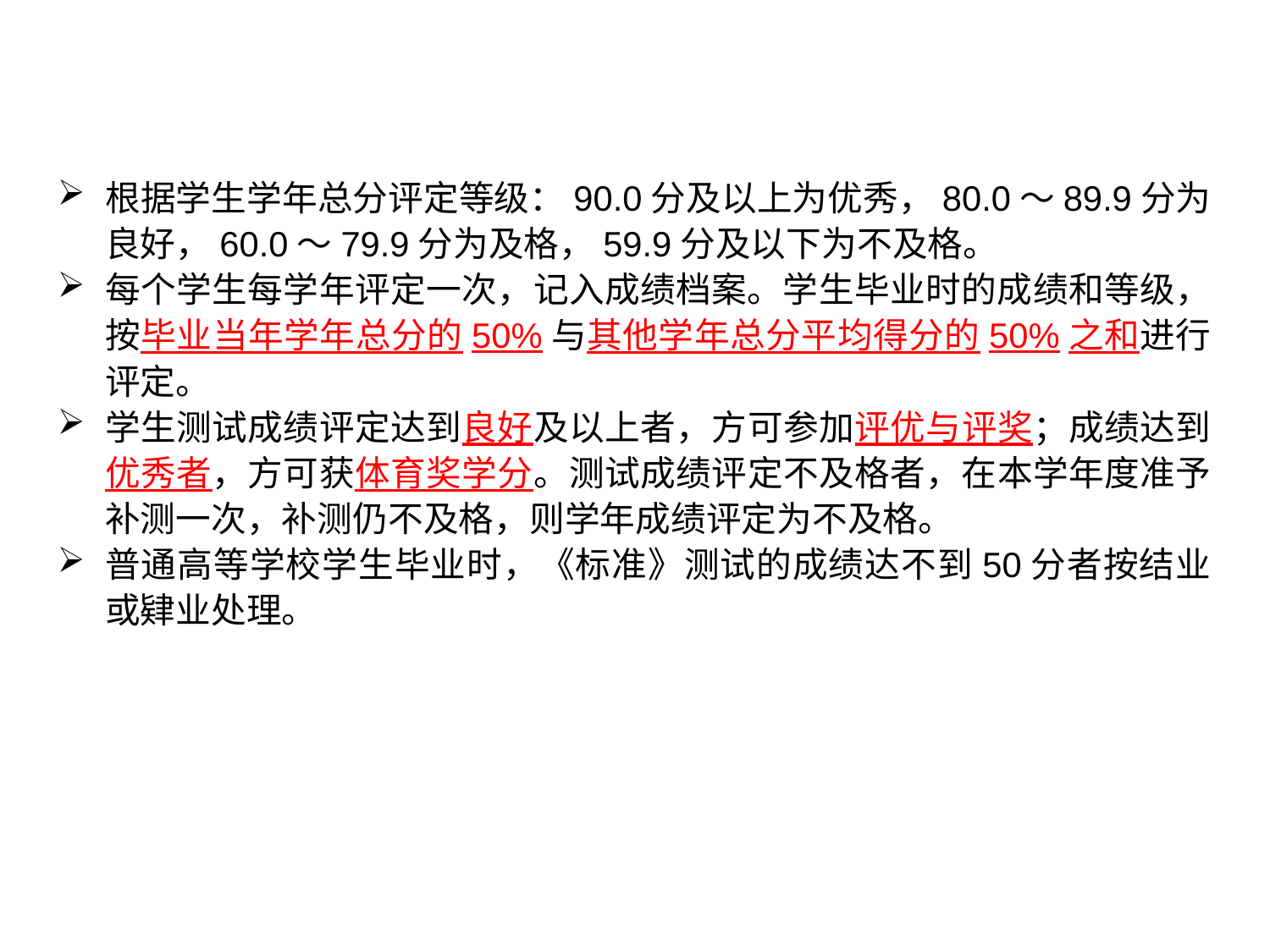

根据学生学年总分评定等级：90.0分及以上为优秀，80.0～89.9分为良好，60.0～79.9分为及格，59.9分及以下为不及格。
每个学生每学年评定一次，记入成绩档案。学生毕业时的成绩和等级，按毕业当年学年总分的50%与其他学年总分平均得分的50%之和进行评定。
学生测试成绩评定达到良好及以上者，方可参加评优与评奖；成绩达到优秀者，方可获体育奖学分。测试成绩评定不及格者，在本学年度准予补测一次，补测仍不及格，则学年成绩评定为不及格。
普通高等学校学生毕业时，《标准》测试的成绩达不到50分者按结业或肄业处理。